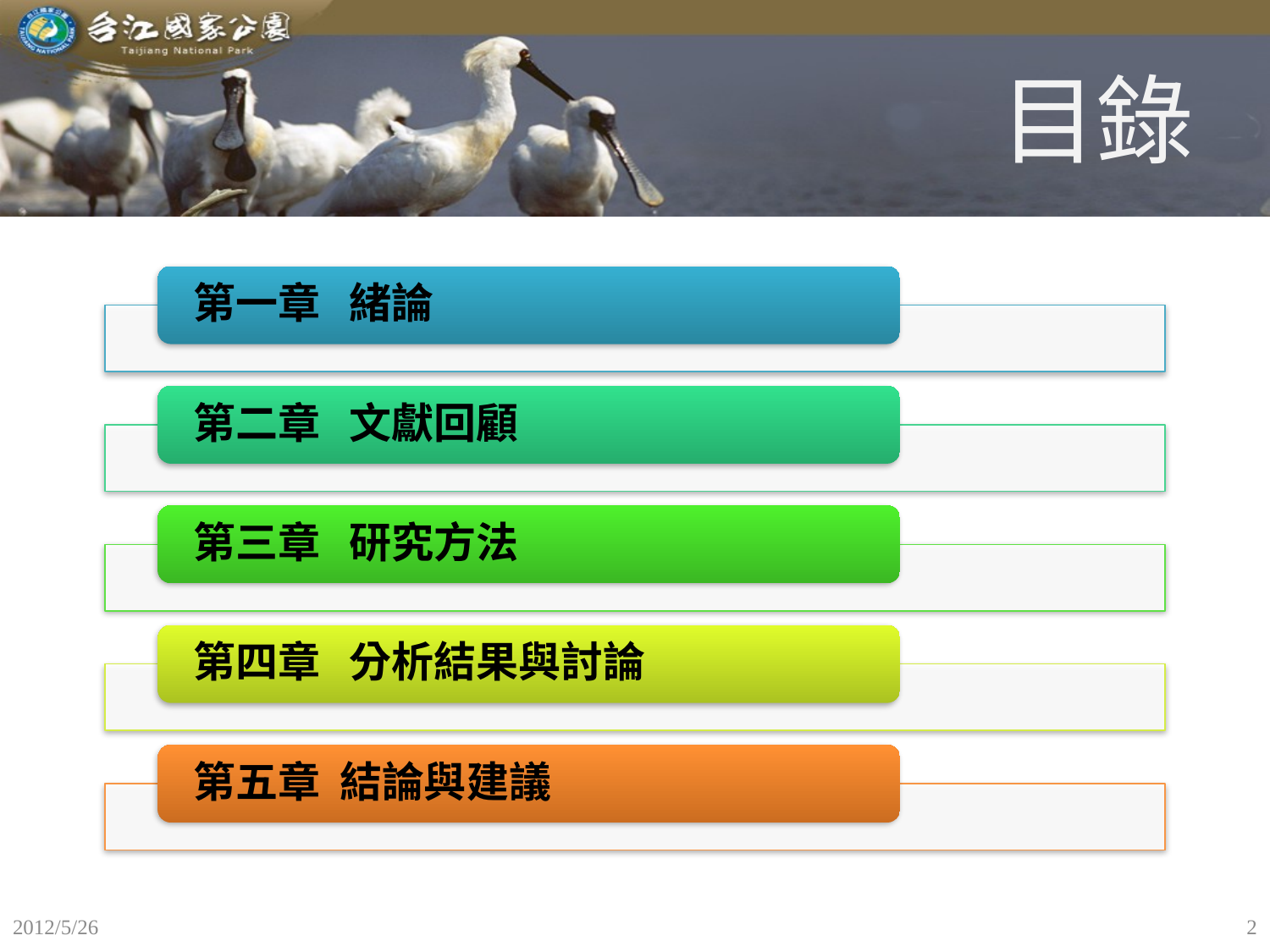

# 目錄
第一章   緒論
第二章   文獻回顧
第三章   研究方法
第四章   分析結果與討論
第五章  結論與建議
2012/5/26
2